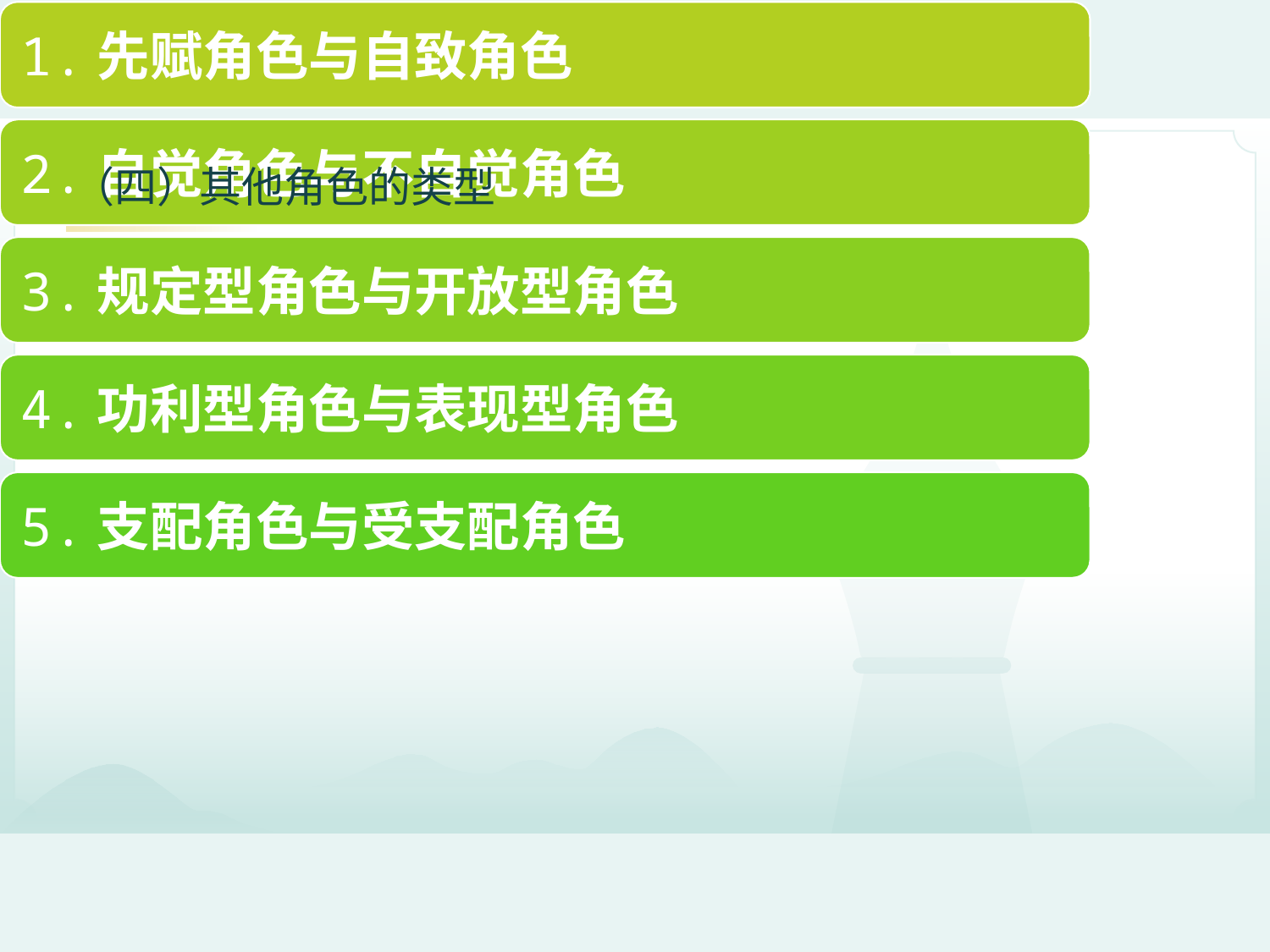

# （四）其他角色的类型
1.先赋角色与自致角色
2.自觉角色与不自觉角色
3.规定型角色与开放型角色
4.功利型角色与表现型角色
5.支配角色与受支配角色